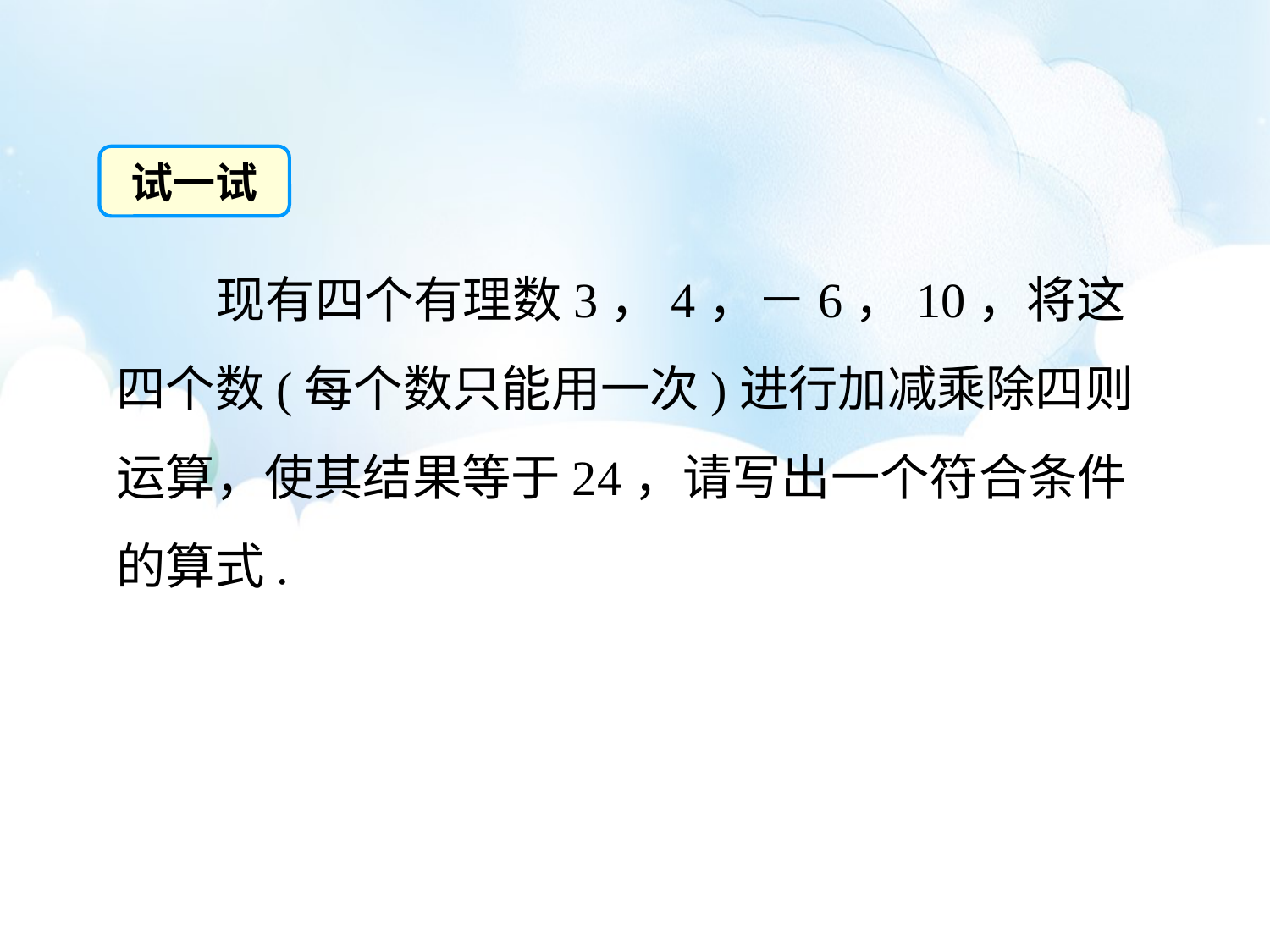

试一试
        现有四个有理数3，4，－6，10，将这四个数(每个数只能用一次)进行加减乘除四则运算，使其结果等于24，请写出一个符合条件的算式.